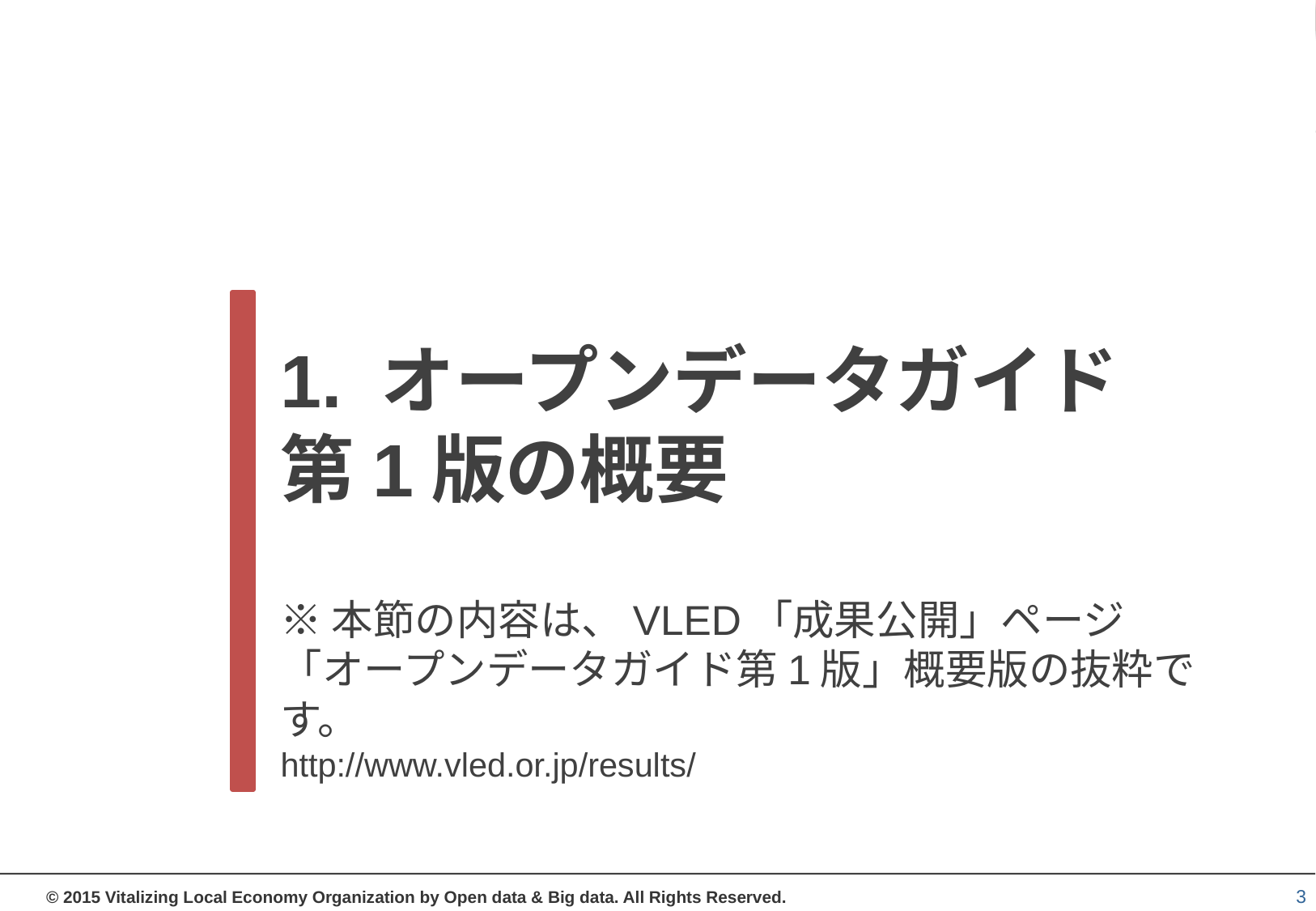

# 1. オープンデータガイド 第1版の概要
※本節の内容は、VLED「成果公開」ページ
「オープンデータガイド第1版」概要版の抜粋です。
http://www.vled.or.jp/results/

3